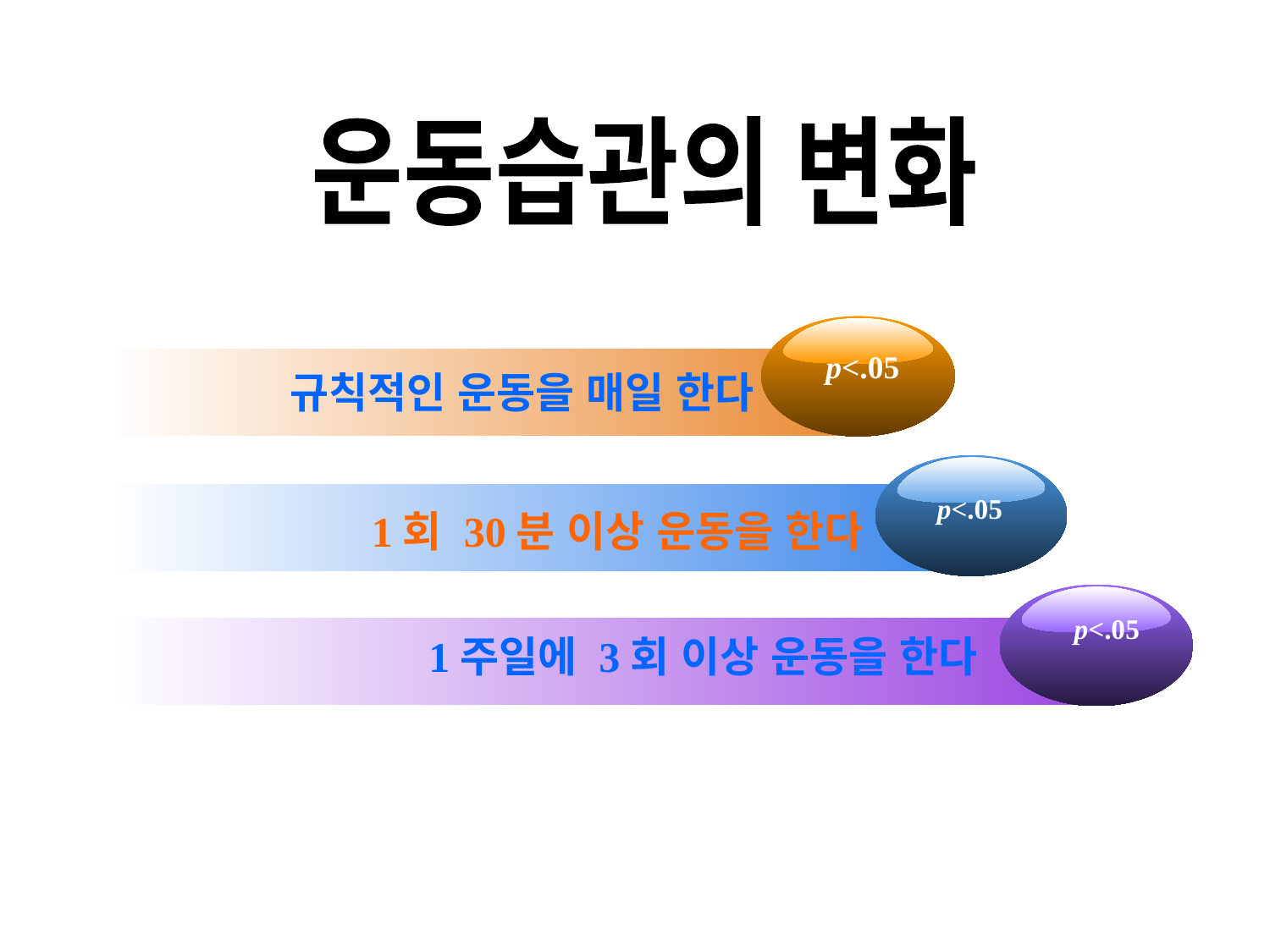

운동습관의 변화

p<.05

p<.05

1회 30분 이상 운동을 한다

p<.05

1주일에 3회 이상 운동을 한다

규칙적인 운동을 매일 한다